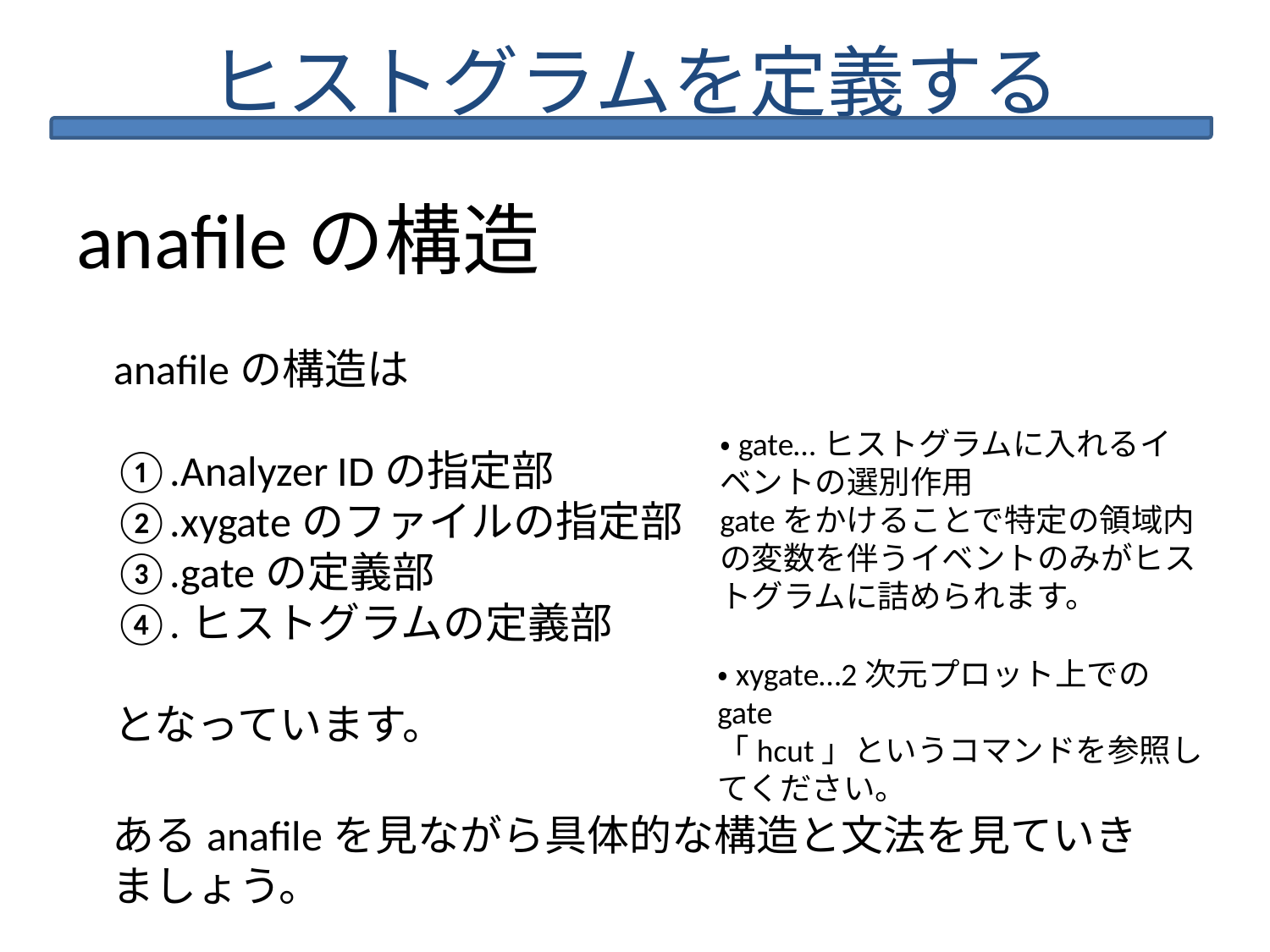

ヒストグラムを定義する

# anafileの構造
anafileの構造は

.Analyzer IDの指定部
.xygateのファイルの指定部
.gateの定義部
.ヒストグラムの定義部

となっています。

・gate…ヒストグラムに入れるイベントの選別作用
gateをかけることで特定の領域内の変数を伴うイベントのみがヒストグラムに詰められます。
・xygate…2次元プロット上でのgate
「hcut」というコマンドを参照してください。
あるanafileを見ながら具体的な構造と文法を見ていきましょう。